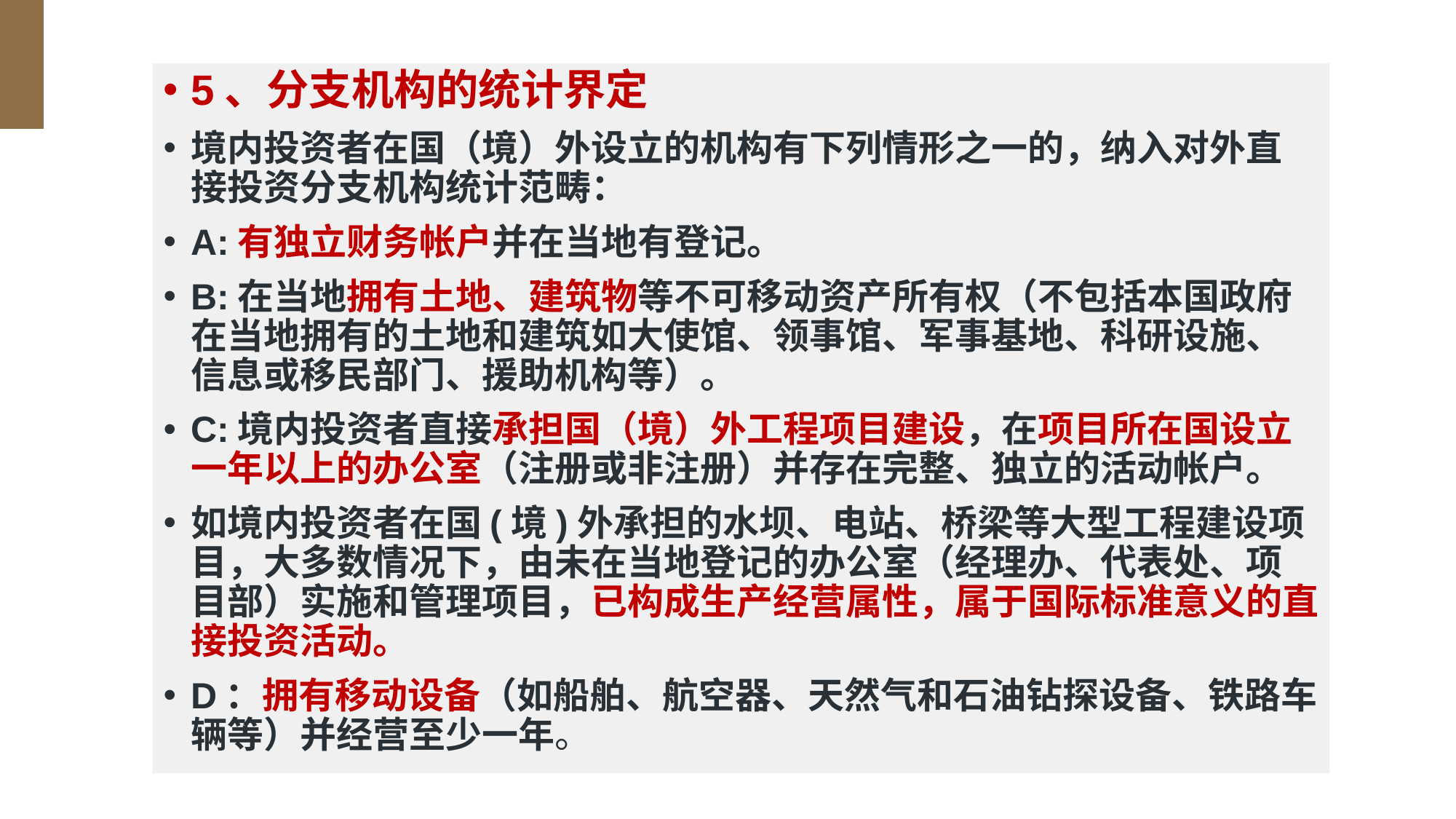

#
5、分支机构的统计界定
境内投资者在国（境）外设立的机构有下列情形之一的，纳入对外直接投资分支机构统计范畴：
A:有独立财务帐户并在当地有登记。
B:在当地拥有土地、建筑物等不可移动资产所有权（不包括本国政府在当地拥有的土地和建筑如大使馆、领事馆、军事基地、科研设施、信息或移民部门、援助机构等）。
C:境内投资者直接承担国（境）外工程项目建设，在项目所在国设立一年以上的办公室（注册或非注册）并存在完整、独立的活动帐户。
如境内投资者在国(境)外承担的水坝、电站、桥梁等大型工程建设项目，大多数情况下，由未在当地登记的办公室（经理办、代表处、项目部）实施和管理项目，已构成生产经营属性，属于国际标准意义的直接投资活动。
D：拥有移动设备（如船舶、航空器、天然气和石油钻探设备、铁路车辆等）并经营至少一年。